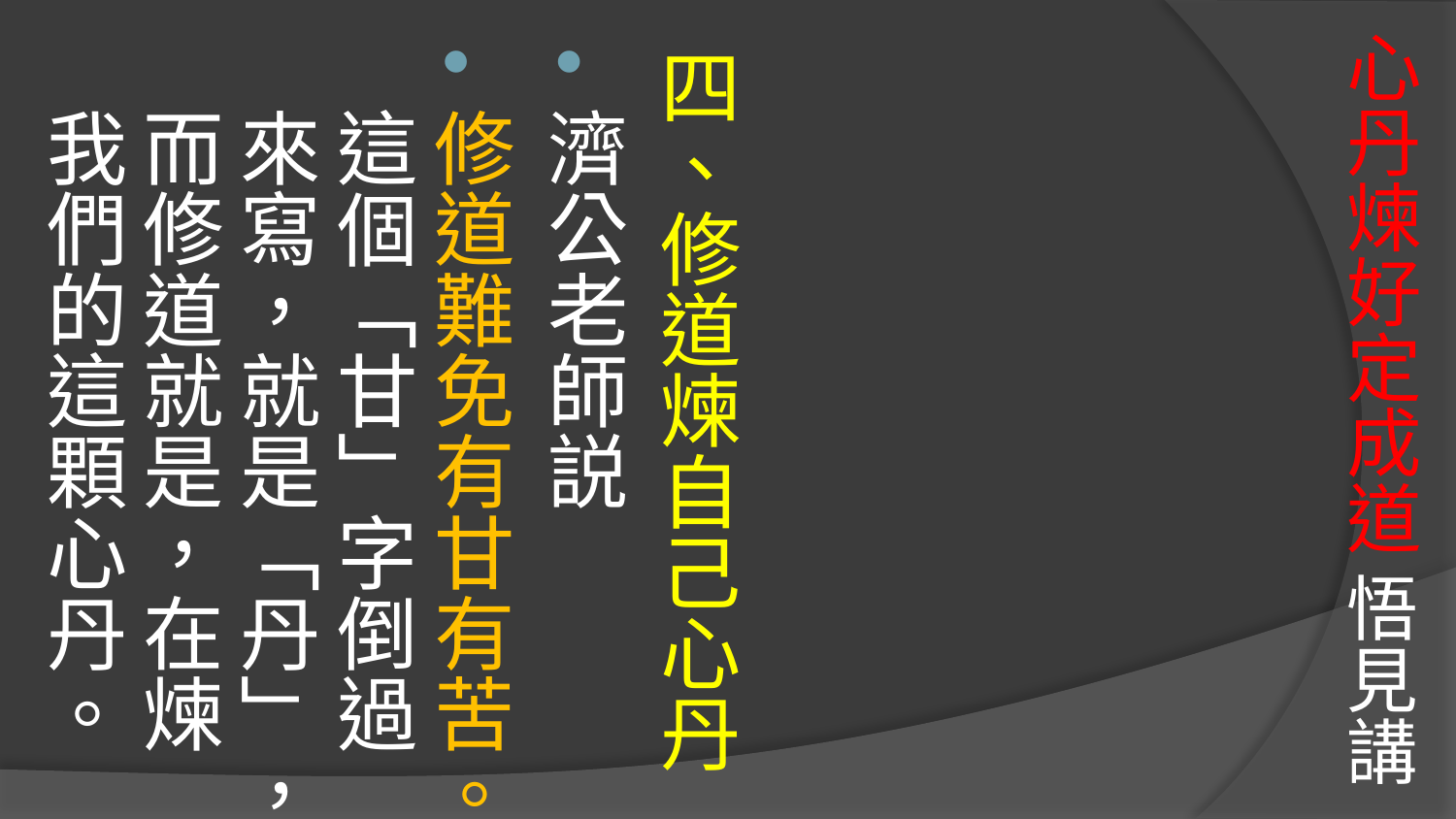

# 心丹煉好定成道 悟見講
四、修道煉自己心丹
濟公老師説
修道難免有甘有苦。這個「甘」字倒過來寫，就是「丹」，而修道就是，在煉我們的這顆心丹。